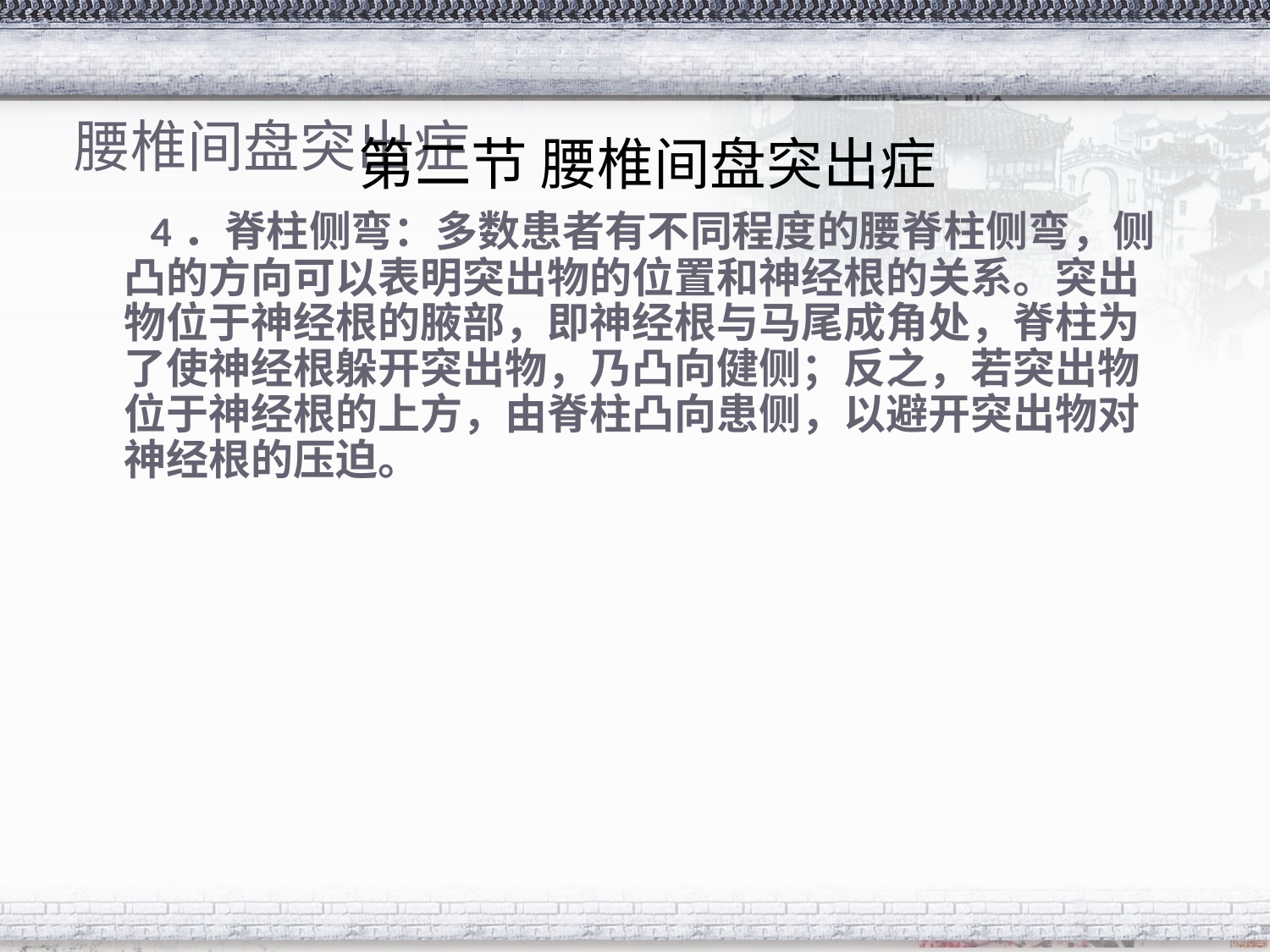

# 腰椎间盘突出症
第二节 腰椎间盘突出症
        4．脊柱侧弯：多数患者有不同程度的腰脊柱侧弯，侧凸的方向可以表明突出物的位置和神经根的关系。突出物位于神经根的腋部，即神经根与马尾成角处，脊柱为了使神经根躲开突出物，乃凸向健侧；反之，若突出物位于神经根的上方，由脊柱凸向患侧，以避开突出物对神经根的压迫。